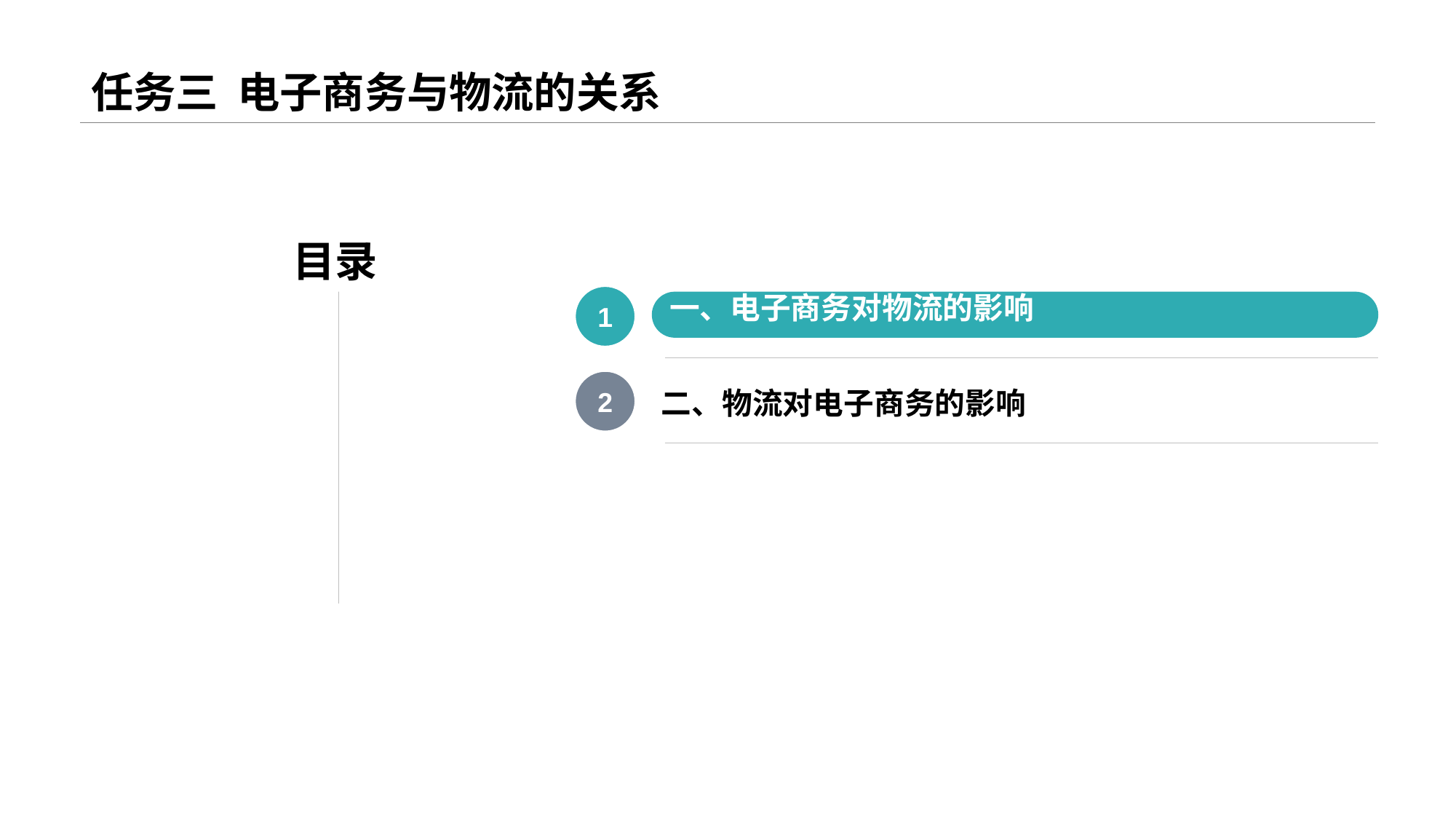

# 任务三  电子商务与物流的关系
目录
1
一、电子商务对物流的影响
2
二、物流对电子商务的影响